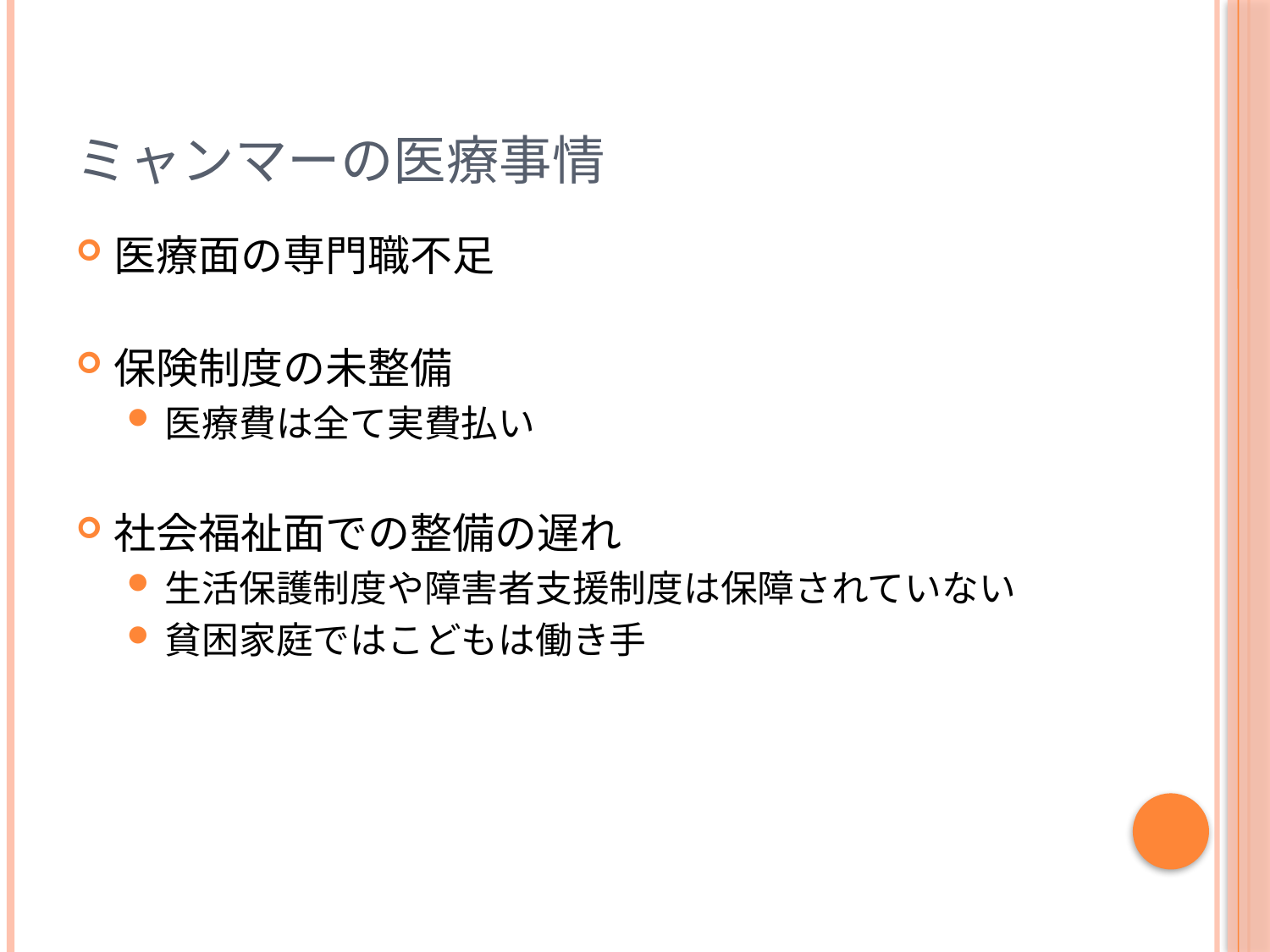

# ミャンマーの医療事情
医療面の専門職不足

保険制度の未整備
医療費は全て実費払い

社会福祉面での整備の遅れ
生活保護制度や障害者支援制度は保障されていない
貧困家庭ではこどもは働き手